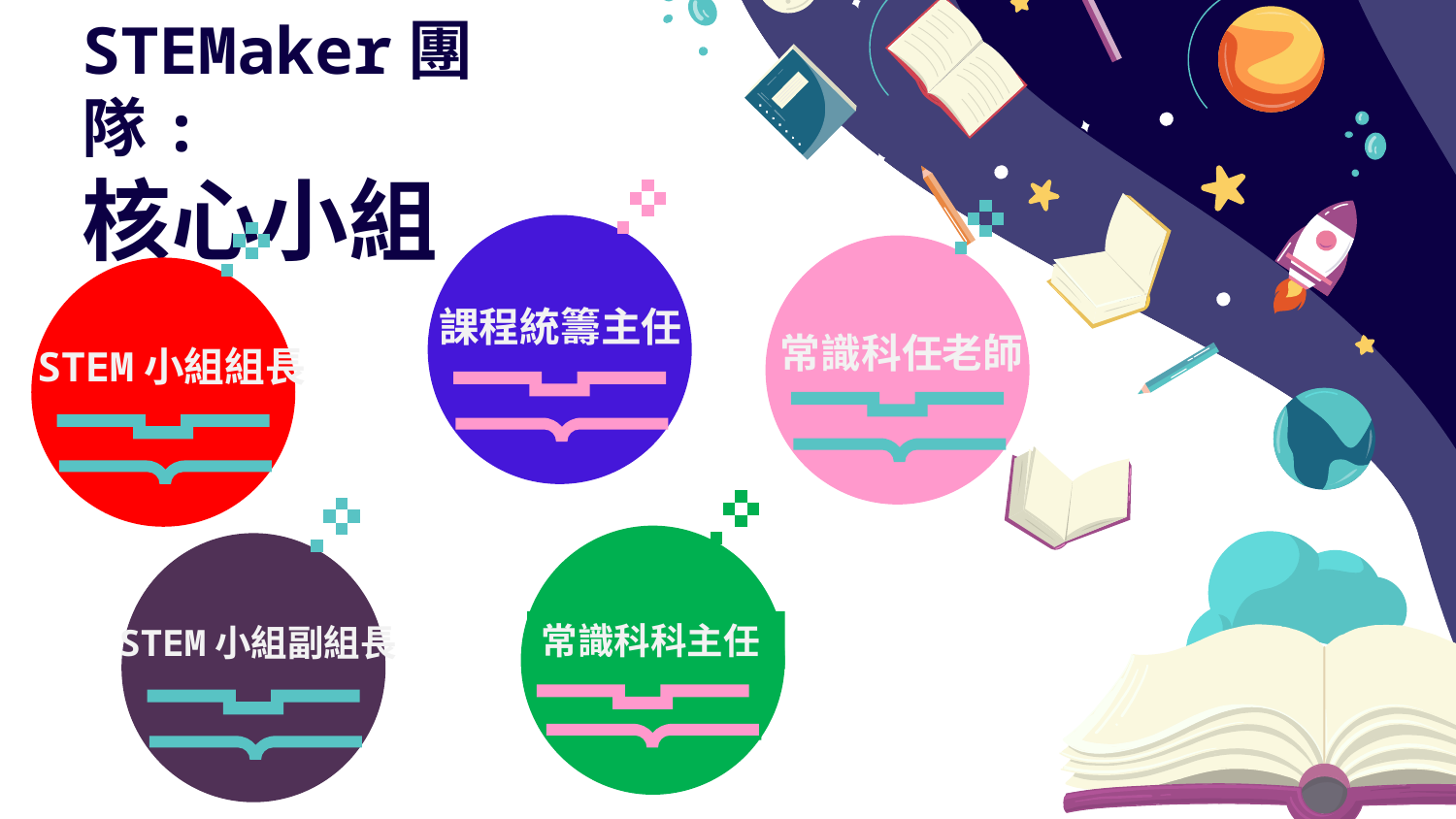

STEMaker團隊:
核心小組

常識科任老師

課程統籌主任
STEM小組組長

常識科科主任

STEM小組副組長